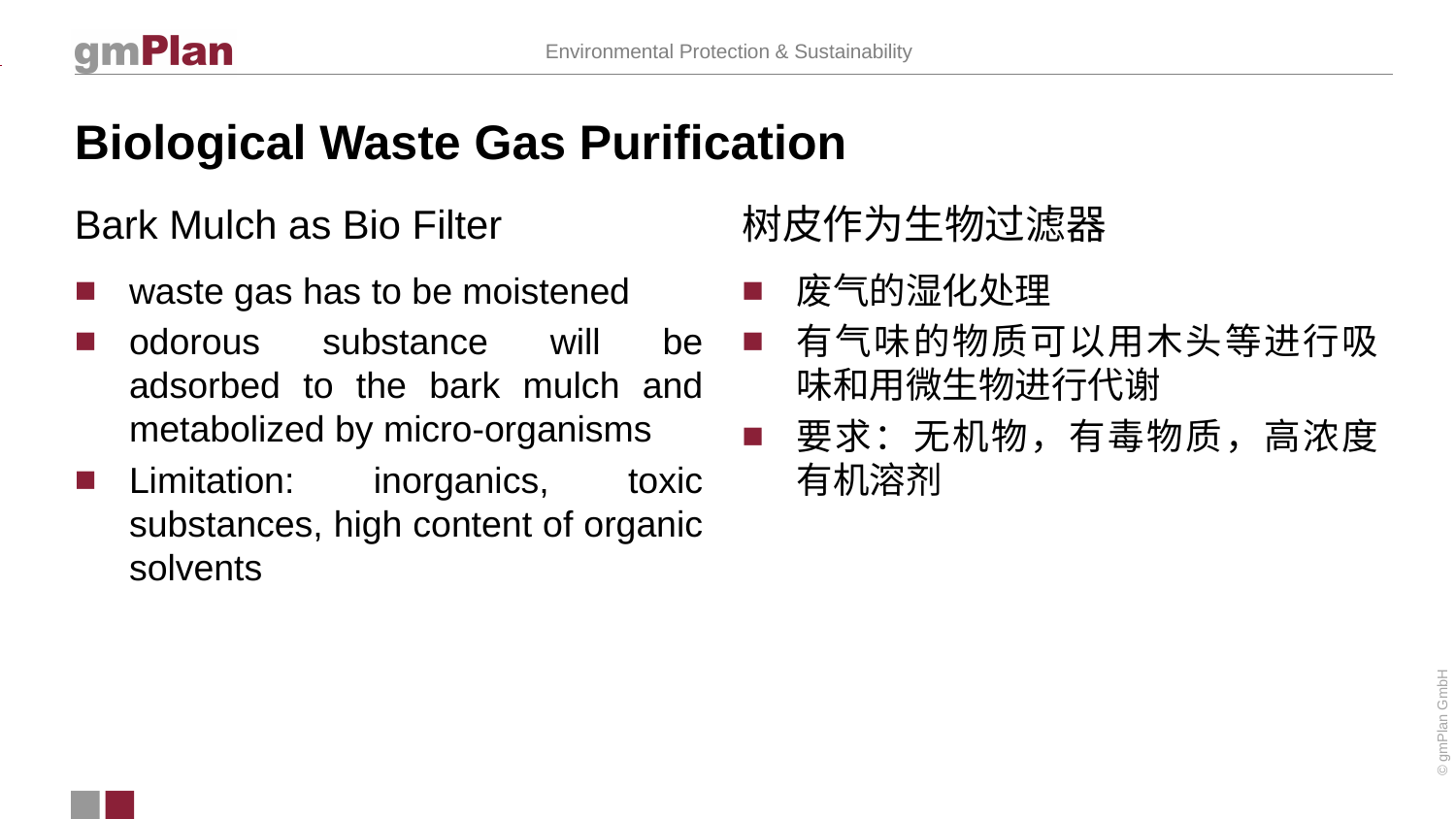

# Biological Waste Gas Purification
Bark Mulch as Bio Filter
树皮作为生物过滤器
废气的湿化处理
有气味的物质可以用木头等进行吸味和用微生物进行代谢
要求：无机物，有毒物质，高浓度有机溶剂

waste gas has to be moistened
odorous substance will be adsorbed to the bark mulch and metabolized by micro-organisms
Limitation: inorganics, toxic substances, high content of organic solvents